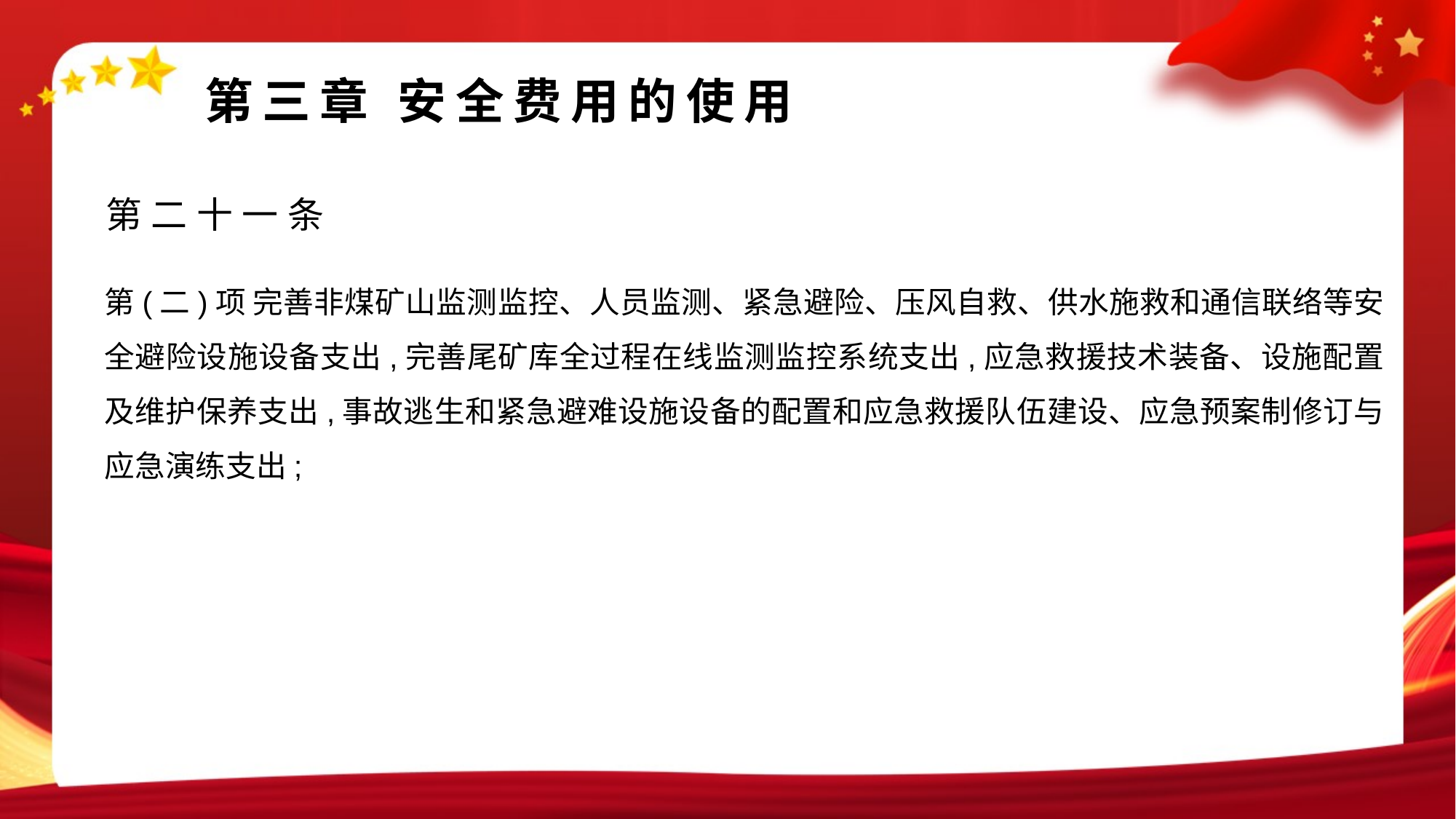

#
第三章 安全费用的使用
第二十一条
第(二)项 完善非煤矿山监测监控、人员监测、紧急避险、压风自救、供水施救和通信联络等安全避险设施设备支出,完善尾矿库全过程在线监测监控系统支出,应急救援技术装备、设施配置及维护保养支出,事故逃生和紧急避难设施设备的配置和应急救援队伍建设、应急预案制修订与应急演练支出;